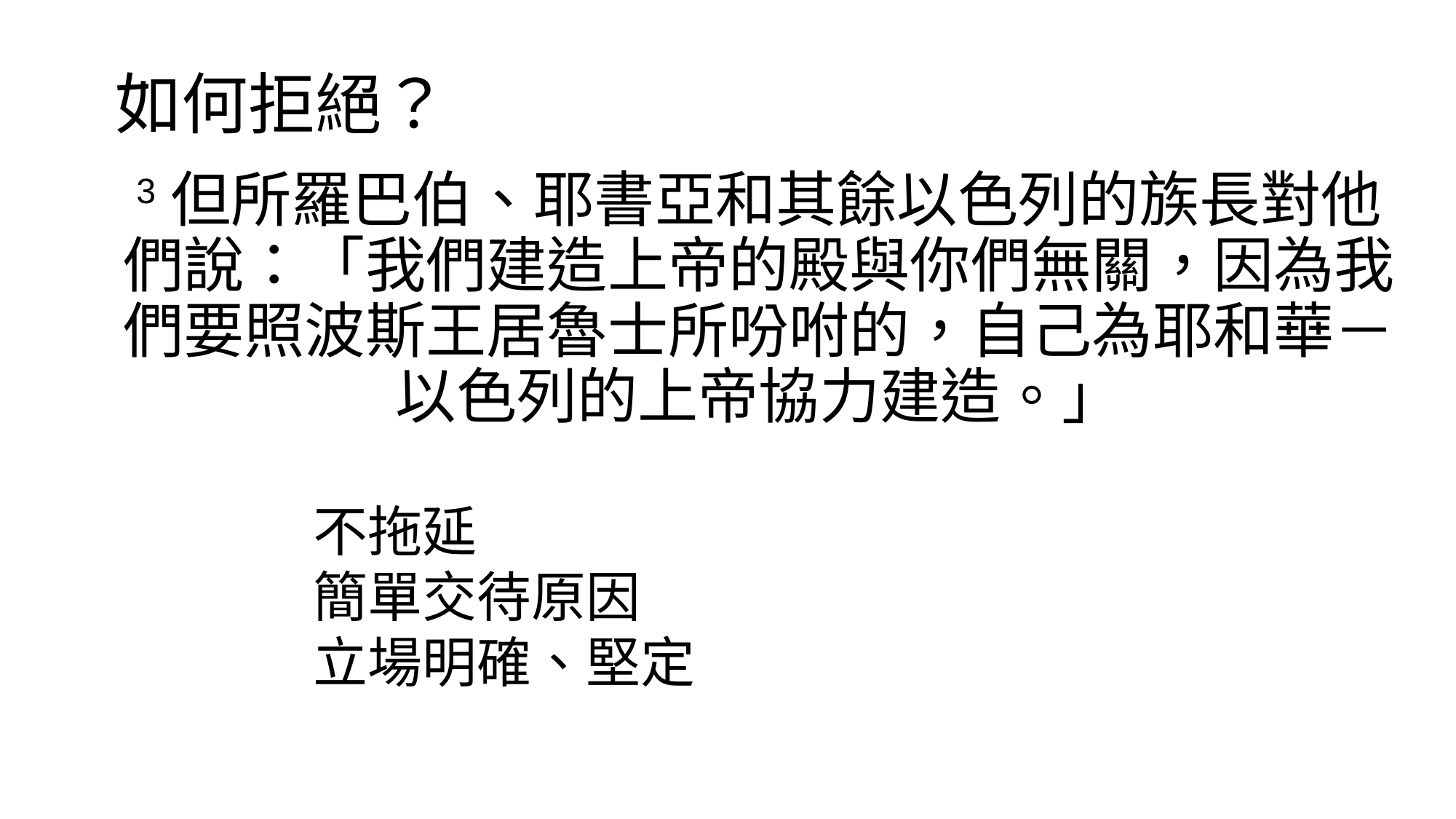

如何拒絕？
# 3但所羅巴伯、耶書亞和其餘以色列的族長對他們說：「我們建造上帝的殿與你們無關，因為我們要照波斯王居魯士所吩咐的，自己為耶和華－以色列的上帝協力建造。」
不拖延
簡單交待原因
立場明確、堅定